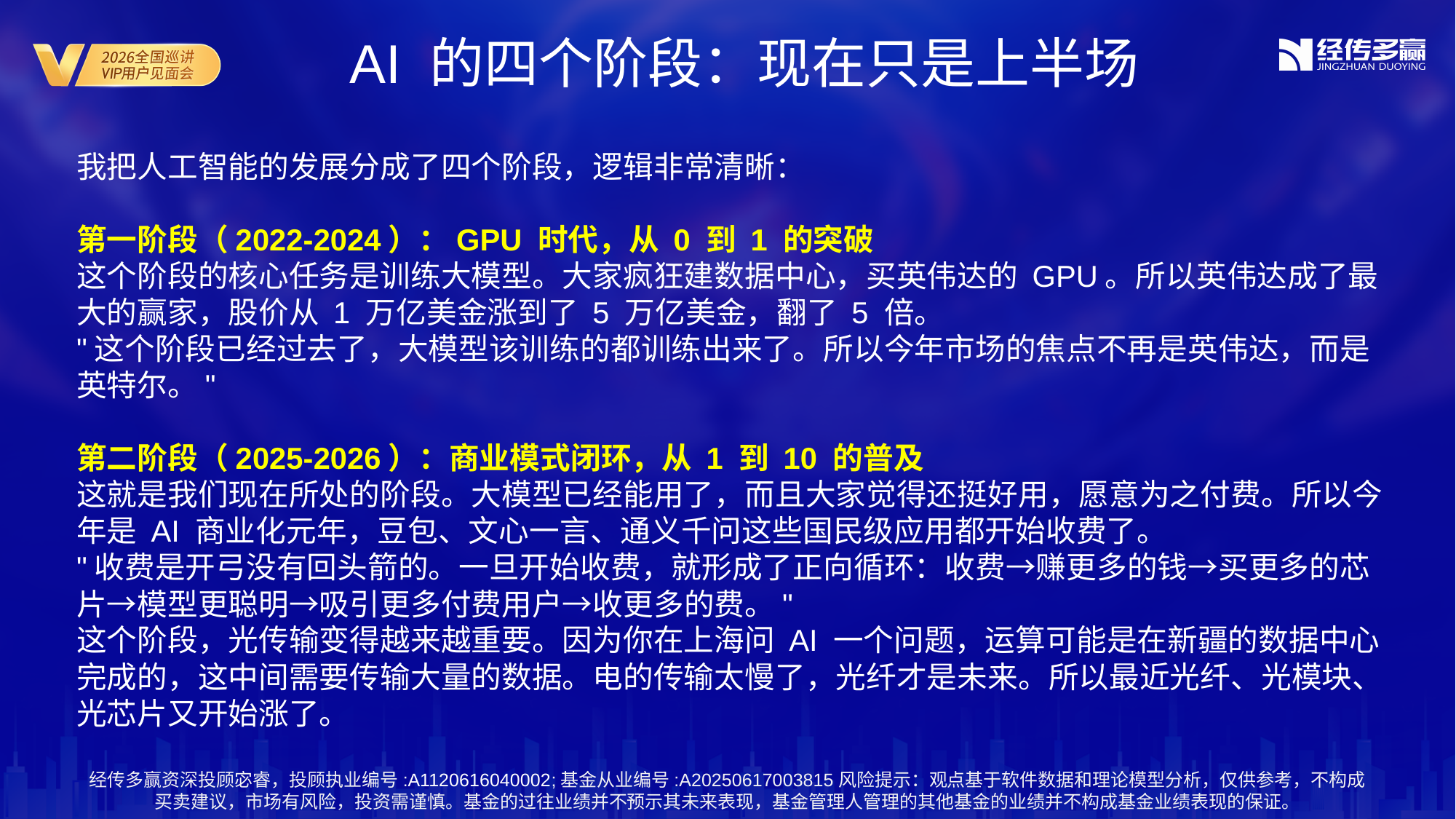

AI 的四个阶段：现在只是上半场
我把人工智能的发展分成了四个阶段，逻辑非常清晰：

第一阶段（2022-2024）：GPU 时代，从 0 到 1 的突破
这个阶段的核心任务是训练大模型。大家疯狂建数据中心，买英伟达的 GPU。所以英伟达成了最大的赢家，股价从 1 万亿美金涨到了 5 万亿美金，翻了 5 倍。
"这个阶段已经过去了，大模型该训练的都训练出来了。所以今年市场的焦点不再是英伟达，而是英特尔。"

第二阶段（2025-2026）：商业模式闭环，从 1 到 10 的普及
这就是我们现在所处的阶段。大模型已经能用了，而且大家觉得还挺好用，愿意为之付费。所以今年是 AI 商业化元年，豆包、文心一言、通义千问这些国民级应用都开始收费了。
"收费是开弓没有回头箭的。一旦开始收费，就形成了正向循环：收费→赚更多的钱→买更多的芯片→模型更聪明→吸引更多付费用户→收更多的费。"
这个阶段，光传输变得越来越重要。因为你在上海问 AI 一个问题，运算可能是在新疆的数据中心完成的，这中间需要传输大量的数据。电的传输太慢了，光纤才是未来。所以最近光纤、光模块、光芯片又开始涨了。
经传多赢资深投顾宓睿，投顾执业编号:A1120616040002;基金从业编号:A20250617003815风险提示：观点基于软件数据和理论模型分析，仅供参考，不构成买卖建议，市场有风险，投资需谨慎。基金的过往业绩并不预示其未来表现，基金管理人管理的其他基金的业绩并不构成基金业绩表现的保证。